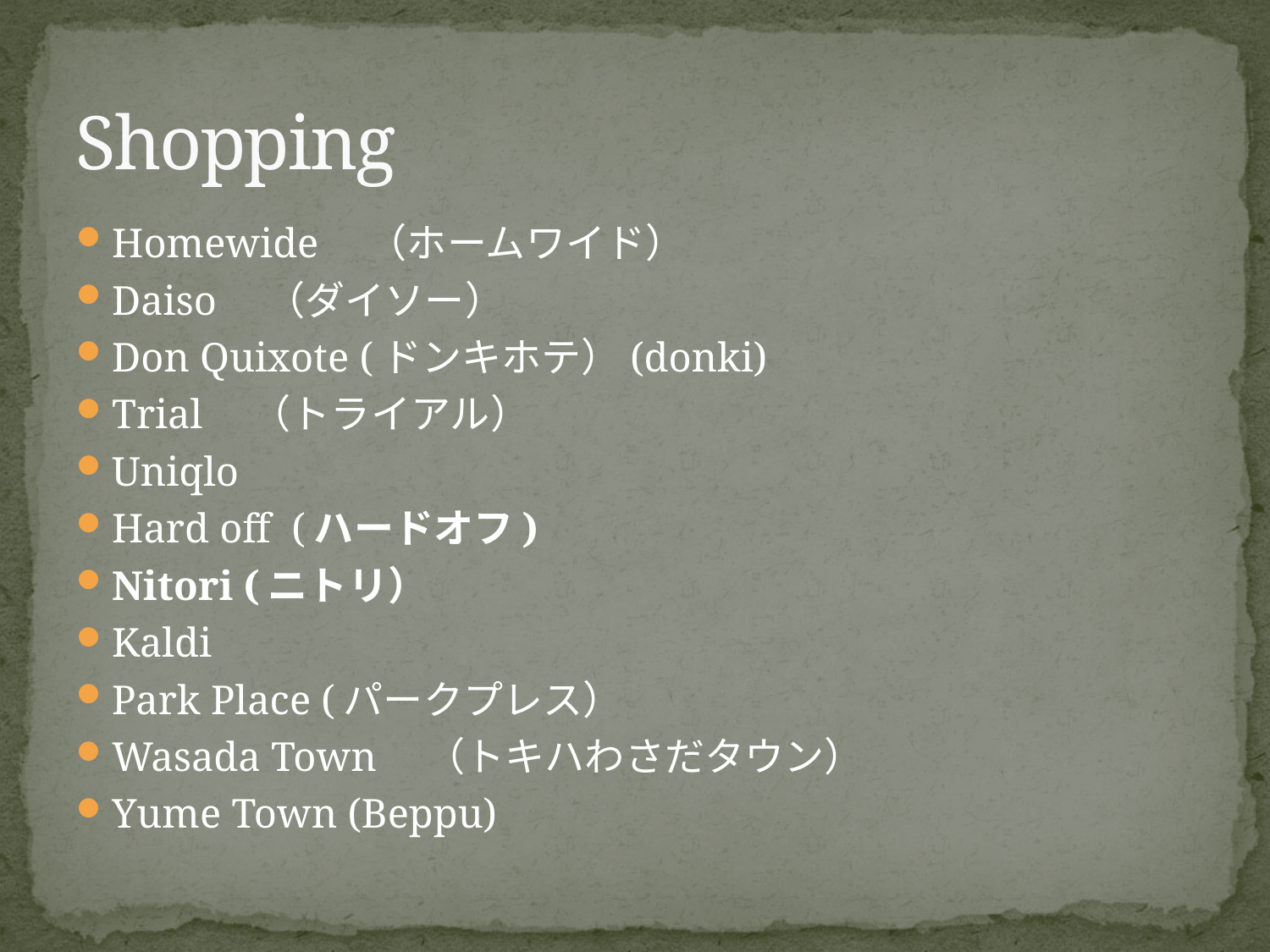

# Shopping
Homewide　（ホームワイド）
Daiso　（ダイソー）
Don Quixote (ドンキホテ）(donki)
Trial　（トライアル）
Uniqlo
Hard off  (ハードオフ)
Nitori (ニトリ）
Kaldi
Park Place (パークプレス）
Wasada Town　（トキハわさだタウン）
Yume Town (Beppu)